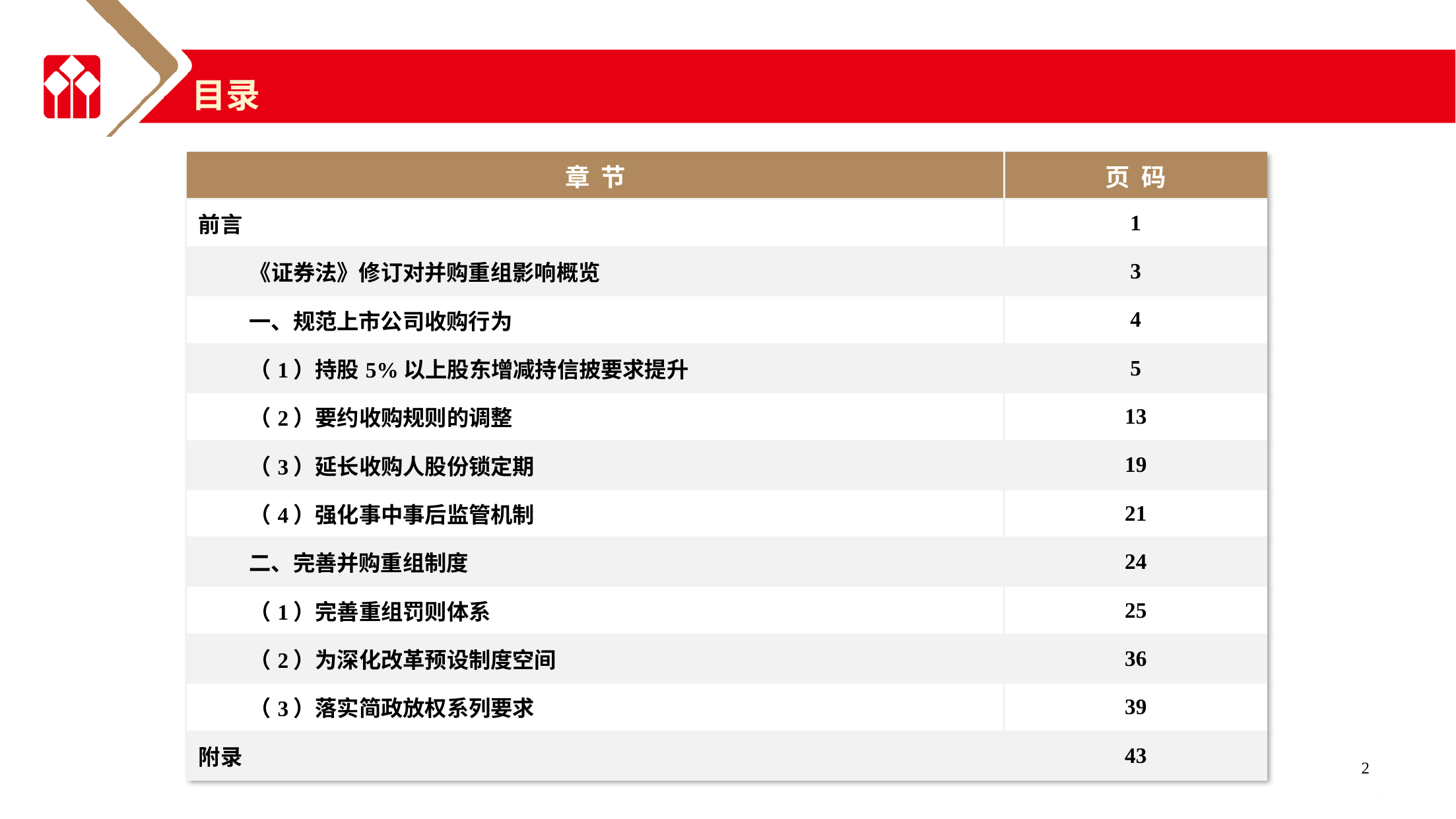

目录
| 章 节 | 页 码 |
| --- | --- |
| 前言 | 1 |
| 《证券法》修订对并购重组影响概览 | 3 |
| 一、规范上市公司收购行为 | 4 |
| （1）持股5%以上股东增减持信披要求提升 | 5 |
| （2）要约收购规则的调整 | 13 |
| （3）延长收购人股份锁定期 | 19 |
| （4）强化事中事后监管机制 | 21 |
| 二、完善并购重组制度 | 24 |
| （1）完善重组罚则体系 | 25 |
| （2）为深化改革预设制度空间 | 36 |
| （3）落实简政放权系列要求 | 39 |
| 附录 | 43 |
2